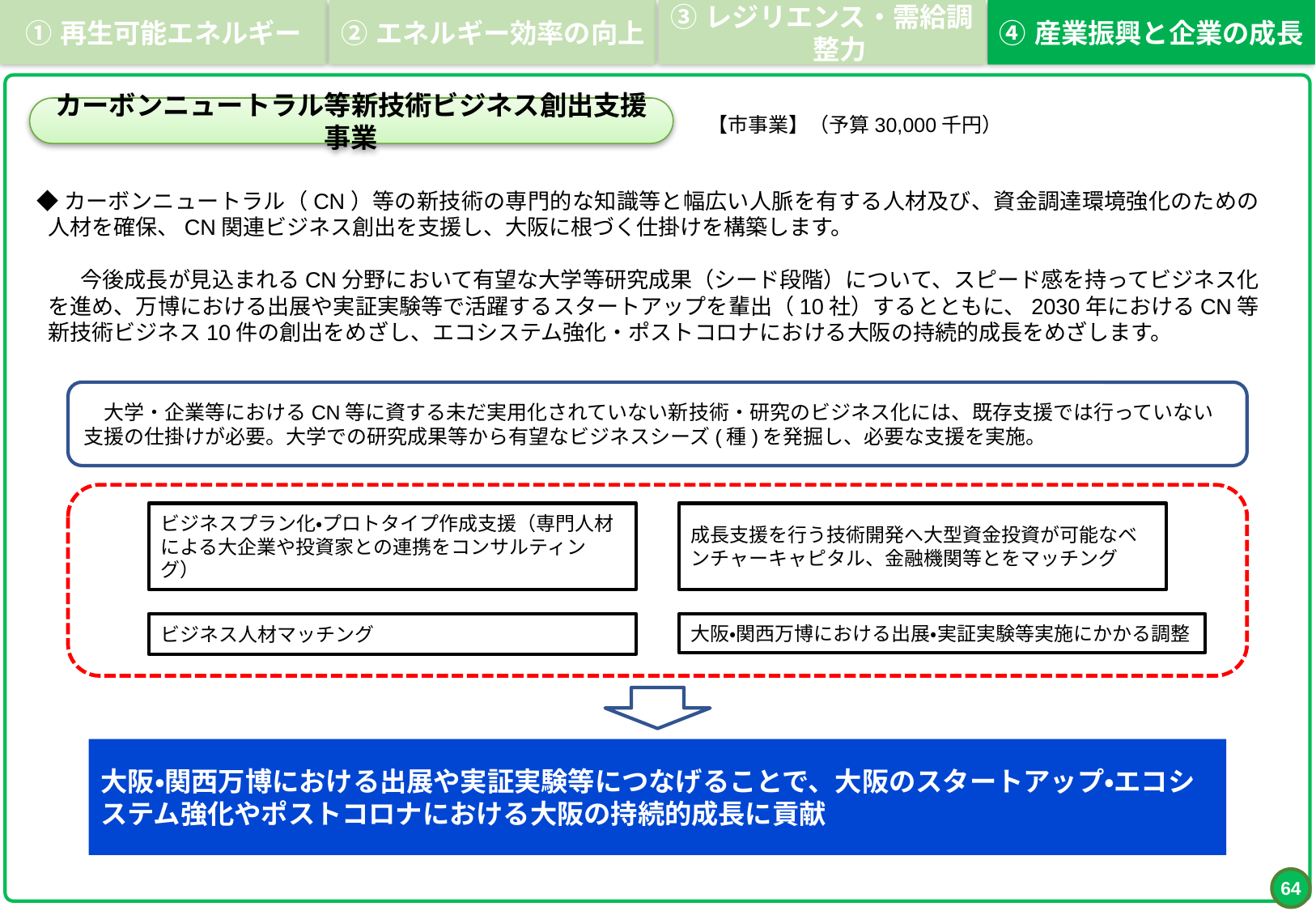

①	再生可能エネルギー
②	エネルギー効率の向上
③	レジリエンス・需給調整力
④	産業振興と企業の成長

カーボンニュートラル等新技術ビジネス創出支援事業
【市事業】（予算30,000千円）
◆カーボンニュートラル（CN）等の新技術の専門的な知識等と幅広い人脈を有する人材及び、資金調達環境強化のための人材を確保、CN関連ビジネス創出を支援し、大阪に根づく仕掛けを構築します。

　　今後成長が見込まれるCN分野において有望な大学等研究成果（シード段階）について、スピード感を持ってビジネス化を進め、万博における出展や実証実験等で活躍するスタートアップを輩出（10社）するとともに、2030年におけるCN等新技術ビジネス10件の創出をめざし、エコシステム強化・ポストコロナにおける大阪の持続的成長をめざします。
　大学・企業等におけるCN等に資する未だ実用化されていない新技術・研究のビジネス化には、既存支援では行っていない支援の仕掛けが必要。大学での研究成果等から有望なビジネスシーズ(種)を発掘し、必要な支援を実施。

ビジネスプラン化・プロトタイプ作成支援（専門人材による大企業や投資家との連携をコンサルティング）
成長支援を行う技術開発へ大型資金投資が可能なベンチャーキャピタル、金融機関等とをマッチング
ビジネス人材マッチング
大阪・関西万博における出展・実証実験等実施にかかる調整

大阪・関西万博における出展や実証実験等につなげることで、大阪のスタートアップ・エコシステム強化やポストコロナにおける大阪の持続的成長に貢献
64